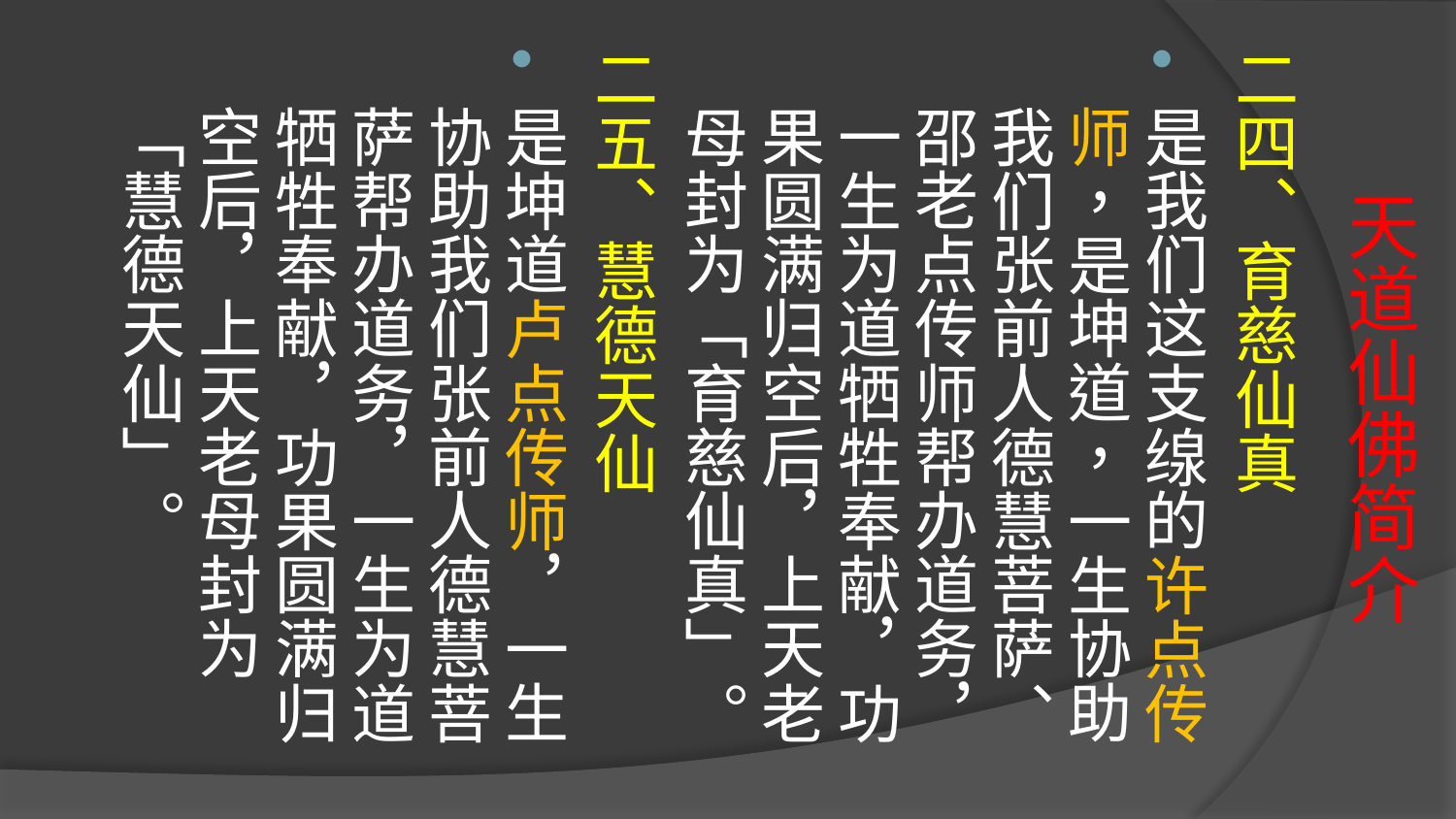

# 天道仙佛简介
二四、育慈仙真
是我们这支缐的许点传师，是坤道，一生协助我们张前人德慧菩萨、邵老点传师帮办道务，一生为道牺牲奉献，功果圆满归空后，上天老母封为「育慈仙真」。
二五、慧德天仙
是坤道卢点传师，一生协助我们张前人德慧菩萨帮办道务，一生为道牺牲奉献，功果圆满归空后，上天老母封为「慧德天仙」。